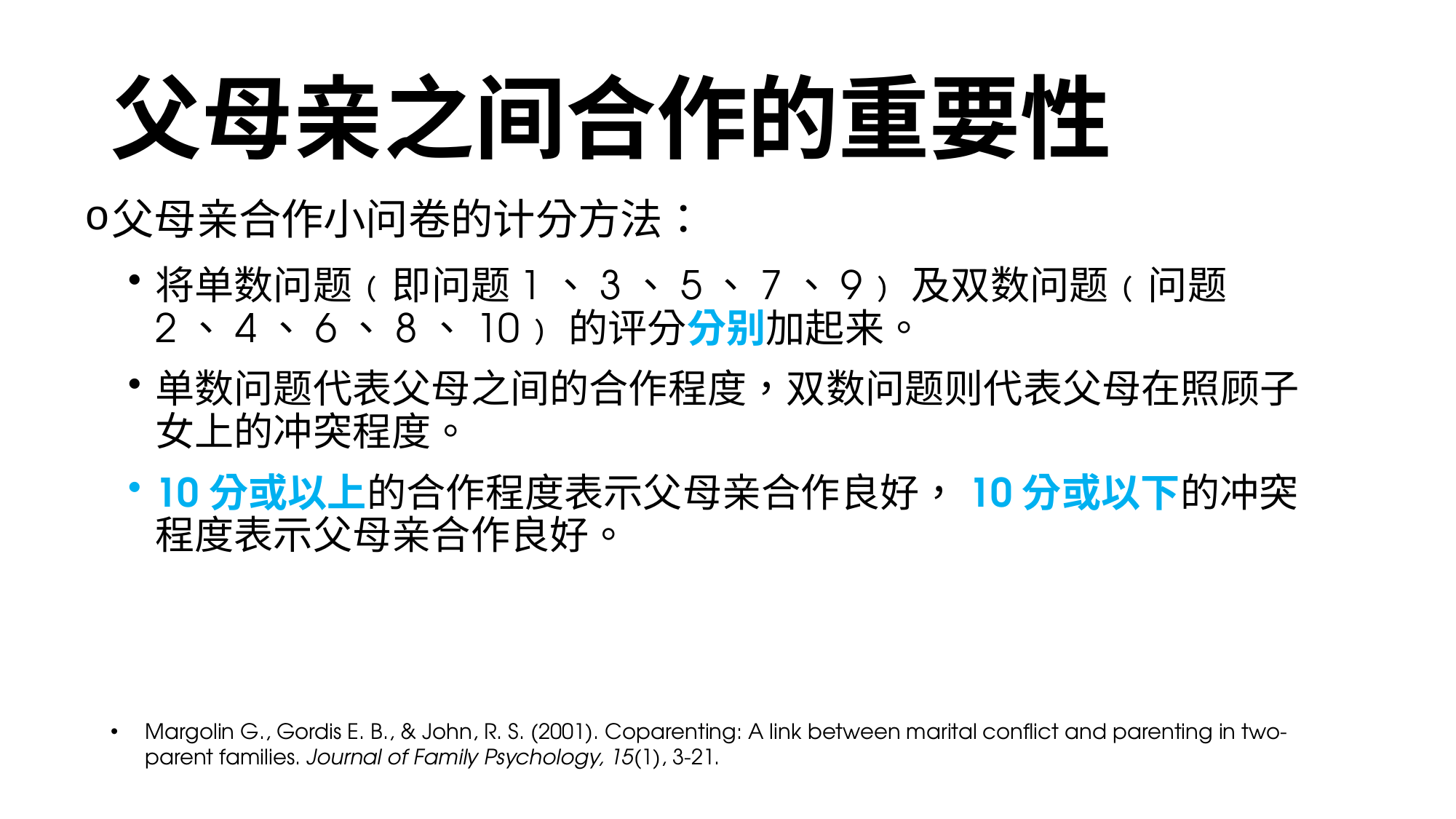

# 父母亲之间合作的重要性
父母亲合作小问卷的计分方法：
将单数问题﹙即问题1、3、5、7、9﹚及双数问题﹙问题2、4、6、8、10﹚的评分分别加起来。
单数问题代表父母之间的合作程度，双数问题则代表父母在照顾子女上的冲突程度。
10分或以上的合作程度表示父母亲合作良好，10分或以下的冲突程度表示父母亲合作良好。

Margolin G., Gordis E. B., & John, R. S. (2001). Coparenting: A link between marital conflict and parenting in two-parent families. Journal of Family Psychology, 15(1), 3-21.